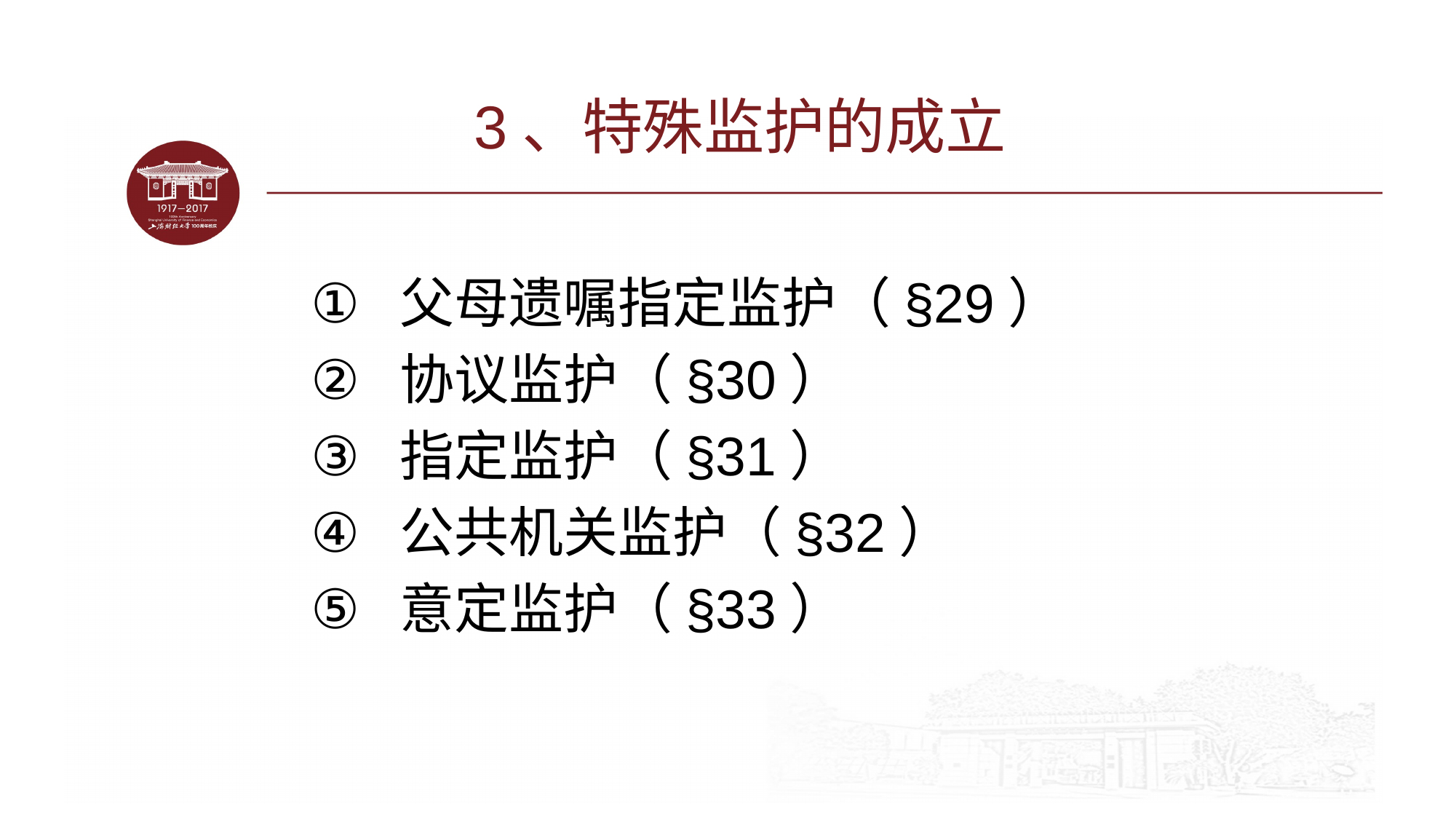

# 3、特殊监护的成立
父母遗嘱指定监护（§29）
协议监护（§30）
指定监护（§31）
公共机关监护（§32）
意定监护（§33）